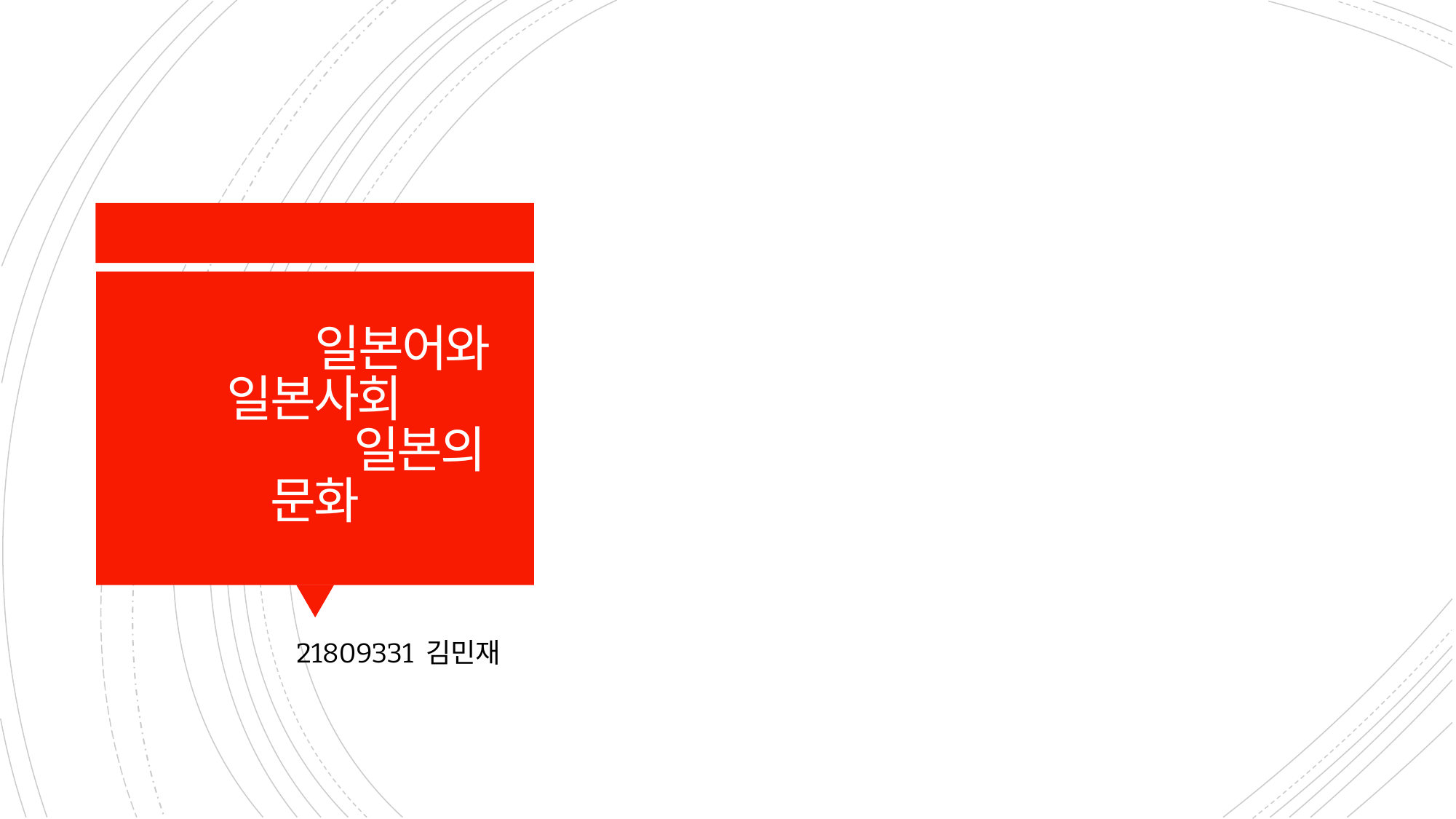

# 일본어와 일본사회                   일본의 문화
                                  21809331 김민재